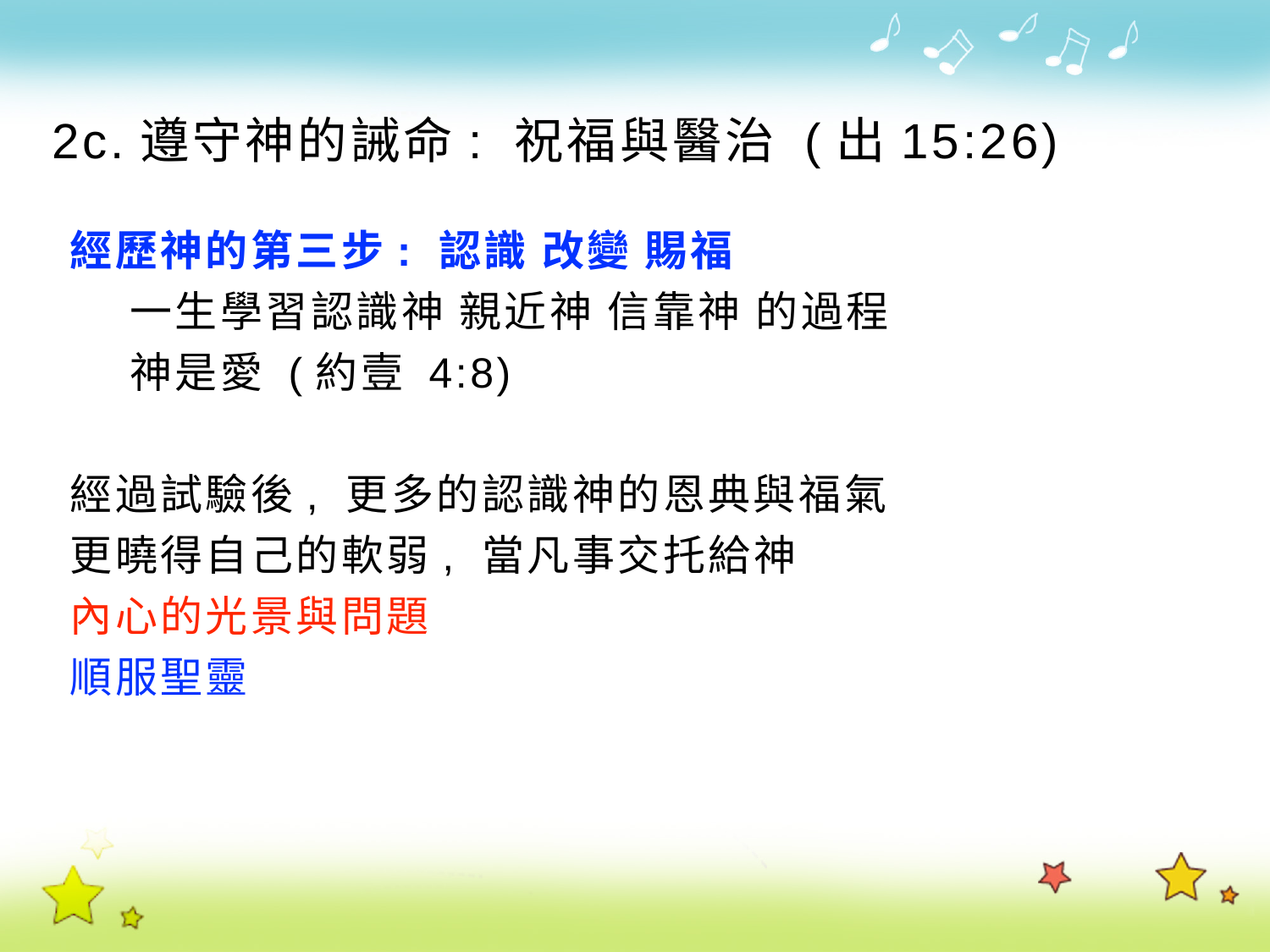

2c.遵守神的誡命: 祝福與醫治 (出15:26)
經歷神的第三步: 認識 改變 賜福
    一生學習認識神 親近神 信靠神 的過程
    神是愛 (約壹 4:8)

經過試驗後, 更多的認識神的恩典與福氣
更曉得自己的軟弱, 當凡事交托給神
內心的光景與問題
順服聖靈

20